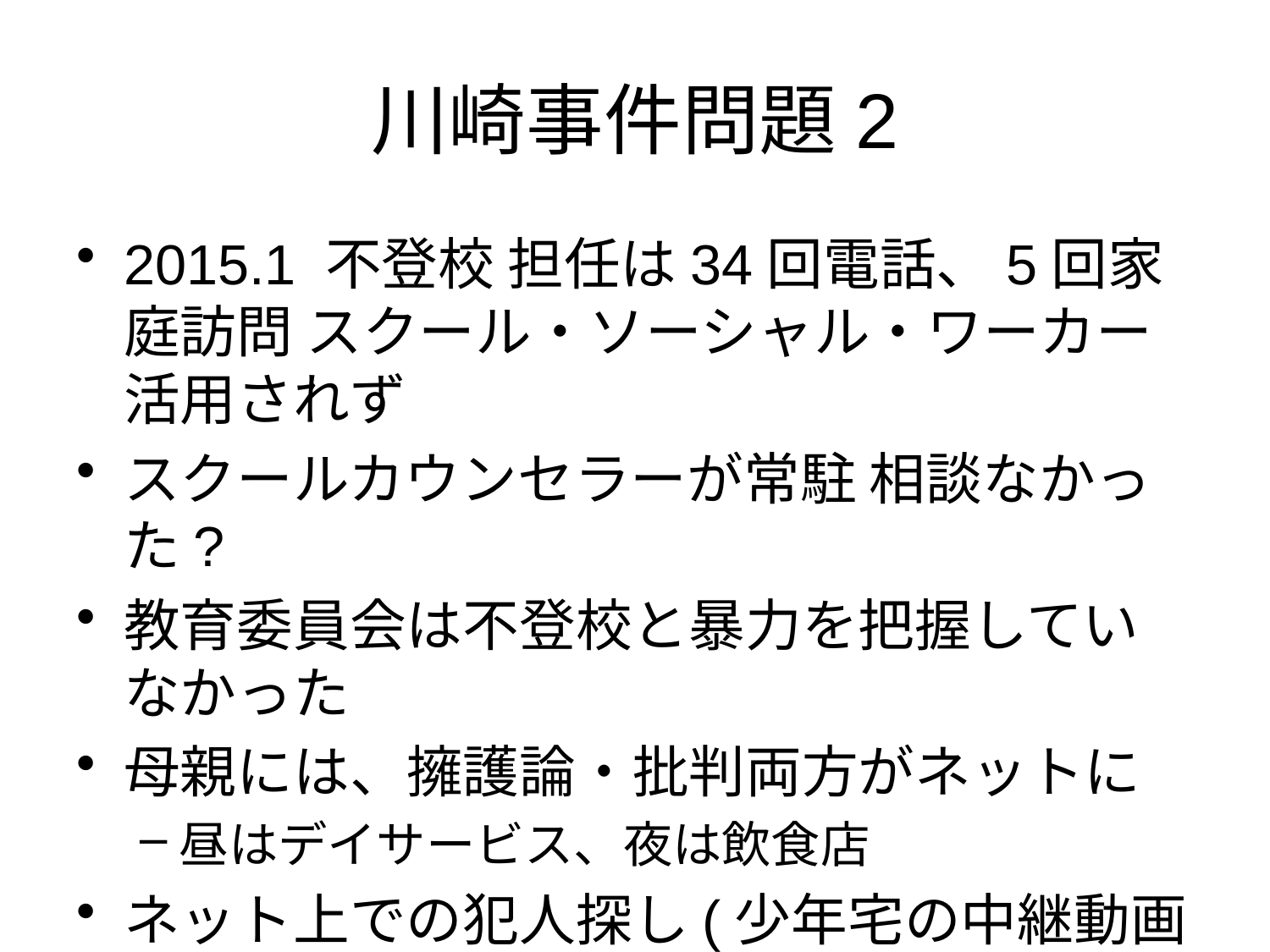

# 川崎事件問題2
2015.1 不登校 担任は34回電話、5回家庭訪問 スクール・ソーシャル・ワーカー活用されず
スクールカウンセラーが常駐 相談なかった?
教育委員会は不登校と暴力を把握していなかった
母親には、擁護論・批判両方がネットに
昼はデイサービス、夜は飲食店
ネット上での犯人探し(少年宅の中継動画も)